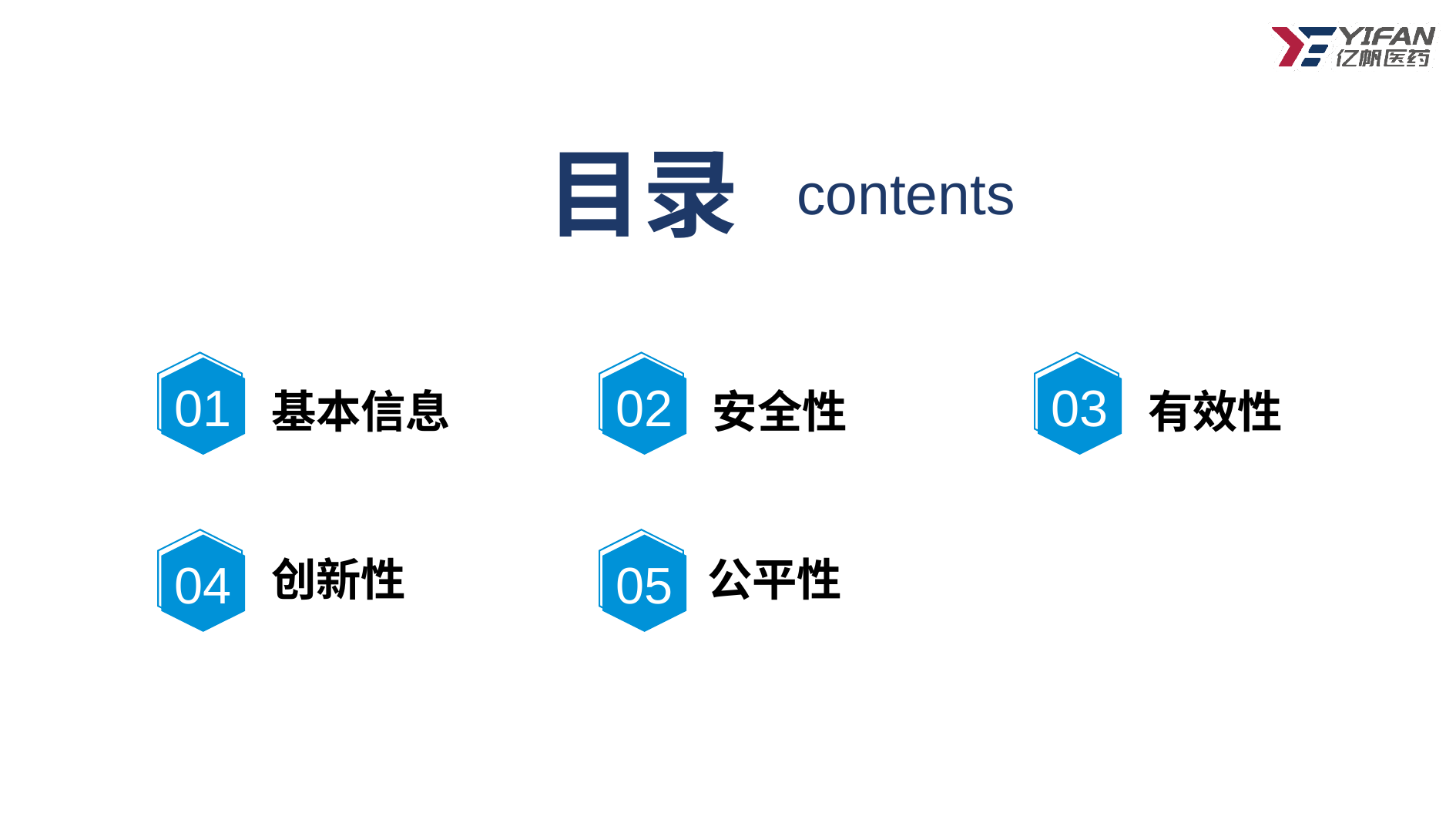

目录
contents
2

01
02
03
基本信息
安全性
有效性
Part

公平性
创新性
04
05